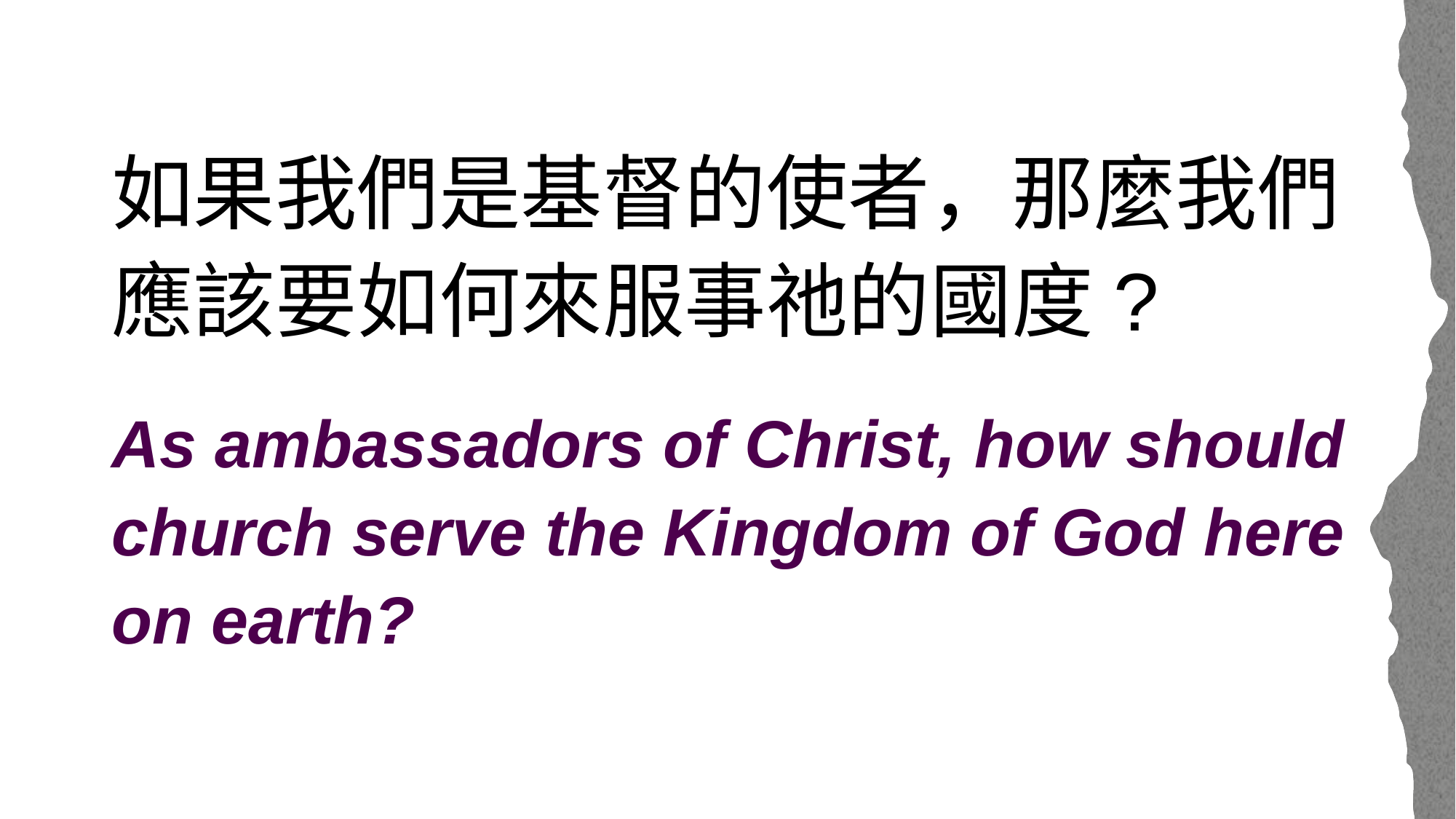

如果我們是基督的使者，那麼我們應該要如何來服事祂的國度?
As ambassadors of Christ, how should church serve the Kingdom of God here on earth?